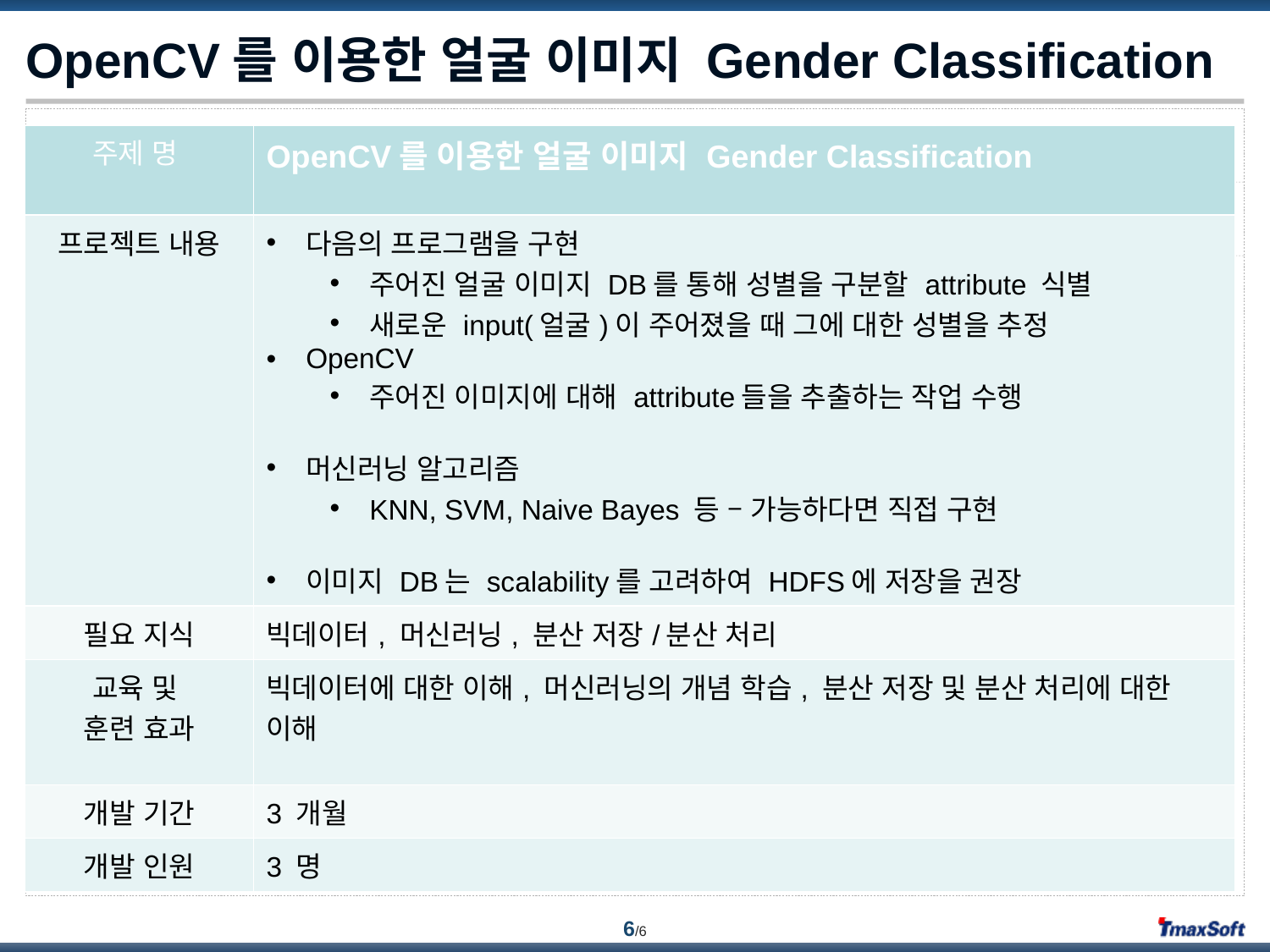

# OpenCV를 이용한 얼굴 이미지 Gender Classification
| 주제 명 | OpenCV를 이용한 얼굴 이미지 Gender Classification |
| --- | --- |
| 프로젝트 내용 | 다음의 프로그램을 구현 주어진 얼굴 이미지 DB를 통해 성별을 구분할 attribute 식별 새로운 input(얼굴)이 주어졌을 때 그에 대한 성별을 추정 OpenCV 주어진 이미지에 대해 attribute들을 추출하는 작업 수행 머신러닝 알고리즘 KNN, SVM, Naive Bayes 등 – 가능하다면 직접 구현 이미지 DB는 scalability를 고려하여 HDFS에 저장을 권장 |
| 필요 지식 | 빅데이터, 머신러닝, 분산 저장/분산 처리 |
| 교육 및 훈련 효과 | 빅데이터에 대한 이해, 머신러닝의 개념 학습, 분산 저장 및 분산 처리에 대한 이해 |
| 개발 기간 | 3 개월 |
| 개발 인원 | 3 명 |